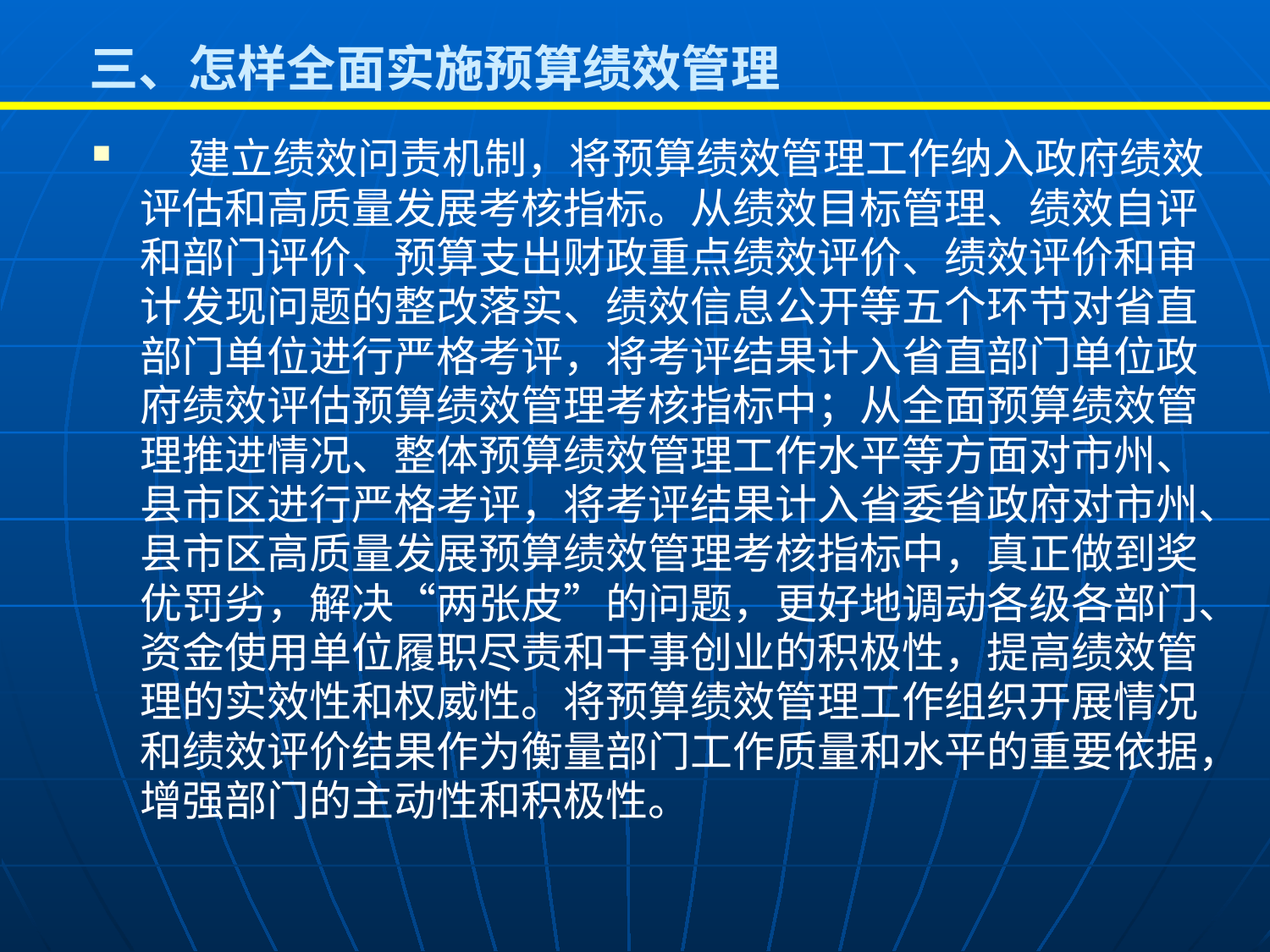

三、怎样全面实施预算绩效管理

    建立绩效问责机制，将预算绩效管理工作纳入政府绩效评估和高质量发展考核指标。从绩效目标管理、绩效自评和部门评价、预算支出财政重点绩效评价、绩效评价和审计发现问题的整改落实、绩效信息公开等五个环节对省直部门单位进行严格考评，将考评结果计入省直部门单位政府绩效评估预算绩效管理考核指标中；从全面预算绩效管理推进情况、整体预算绩效管理工作水平等方面对市州、县市区进行严格考评，将考评结果计入省委省政府对市州、县市区高质量发展预算绩效管理考核指标中，真正做到奖优罚劣，解决“两张皮”的问题，更好地调动各级各部门、资金使用单位履职尽责和干事创业的积极性，提高绩效管理的实效性和权威性。将预算绩效管理工作组织开展情况和绩效评价结果作为衡量部门工作质量和水平的重要依据，增强部门的主动性和积极性。